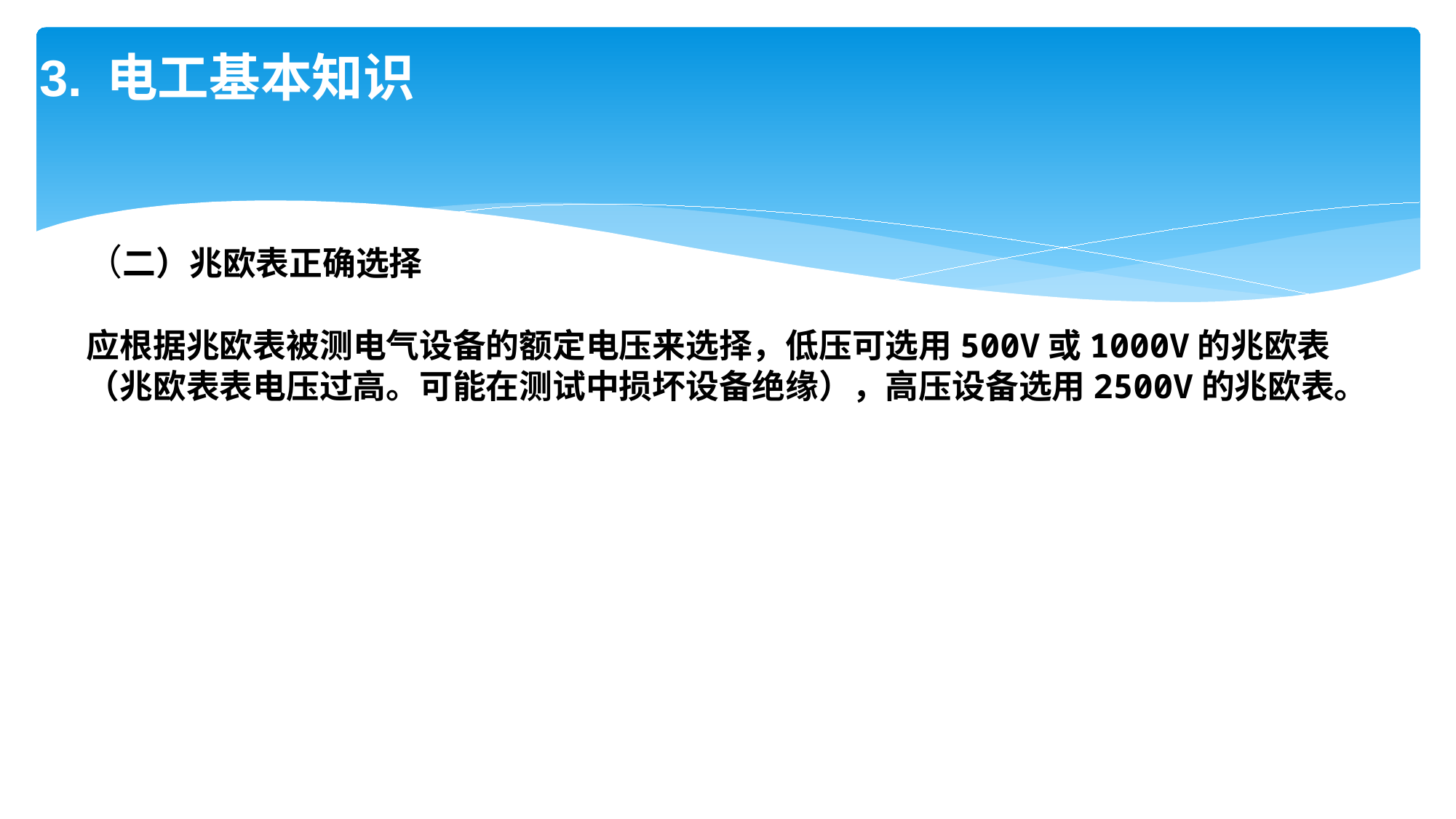

# 3. 电工基本知识
（二）兆欧表正确选择
应根据兆欧表被测电气设备的额定电压来选择，低压可选用500V或1000V的兆欧表（兆欧表表电压过高。可能在测试中损坏设备绝缘），高压设备选用2500V的兆欧表。